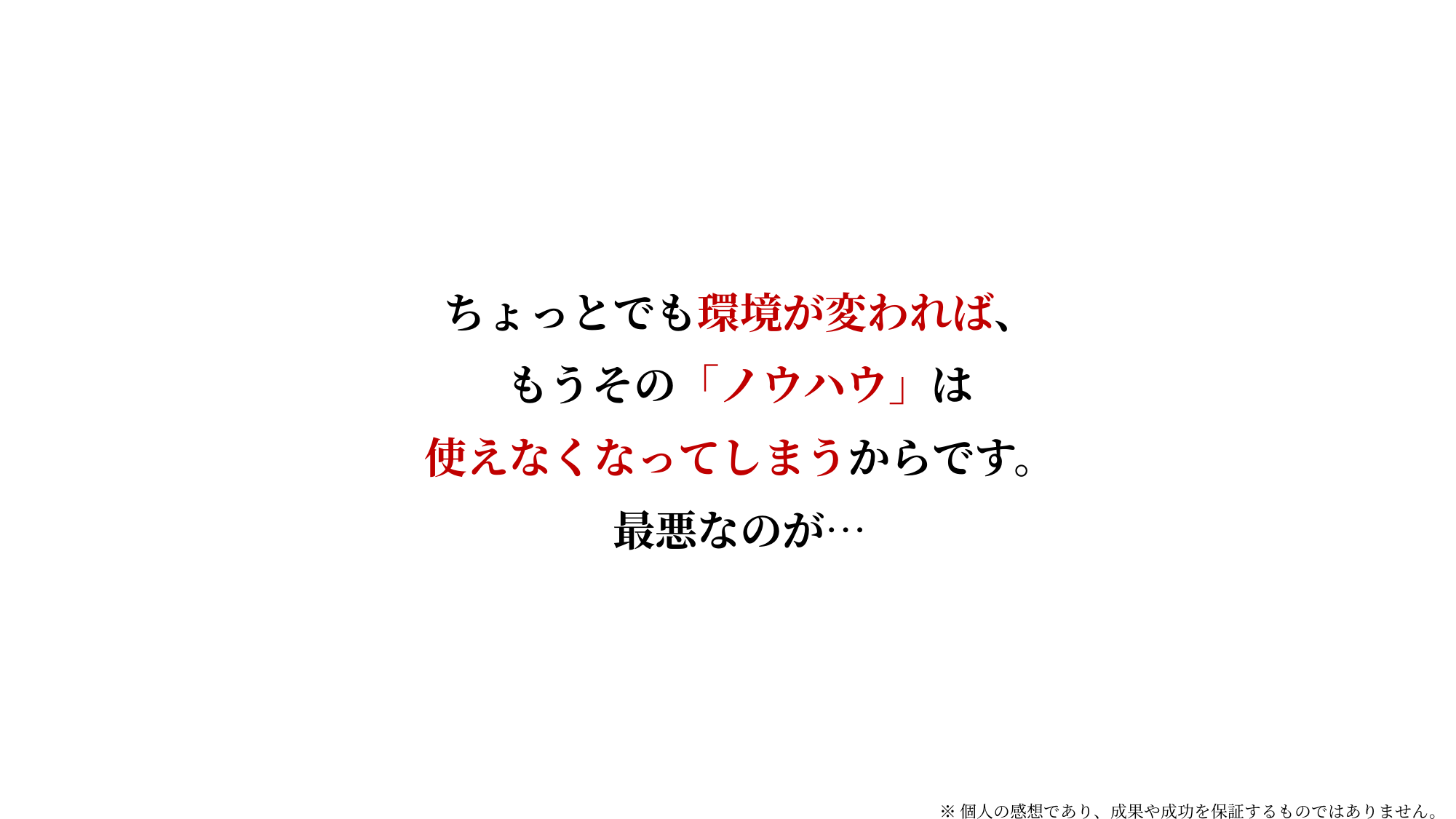

ちょっとでも環境が変われば、
もうその「ノウハウ」は
使えなくなってしまうからです。
最悪なのが…
※個人の感想であり、成果や成功を保証するものではありません。